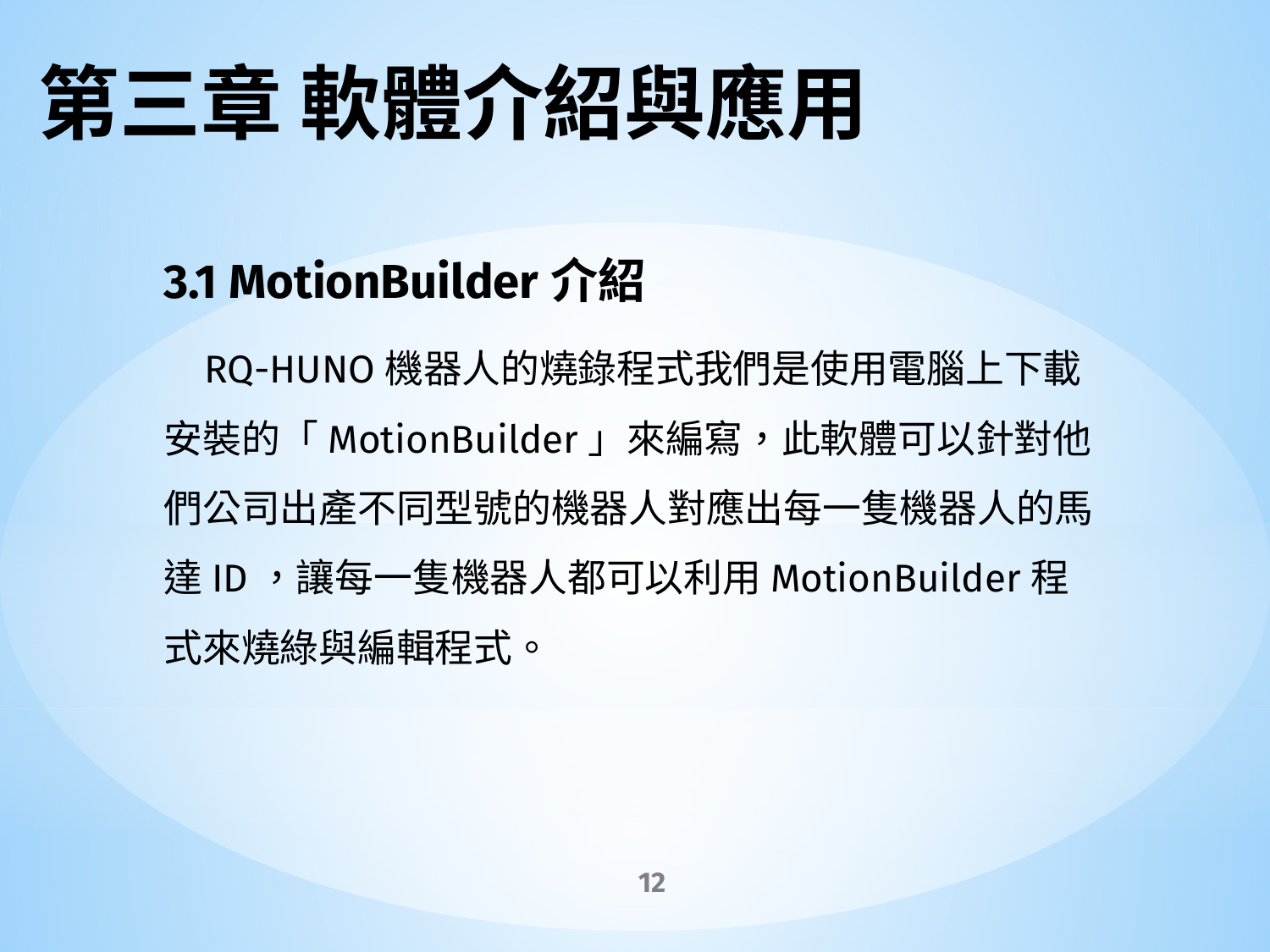

# 第三章 軟體介紹與應用
3.1 MotionBuilder介紹
    RQ-HUNO機器人的燒錄程式我們是使用電腦上下載安裝的「MotionBuilder」來編寫，此軟體可以針對他們公司出產不同型號的機器人對應出每一隻機器人的馬達ID，讓每一隻機器人都可以利用MotionBuilder程式來燒綠與編輯程式。
12